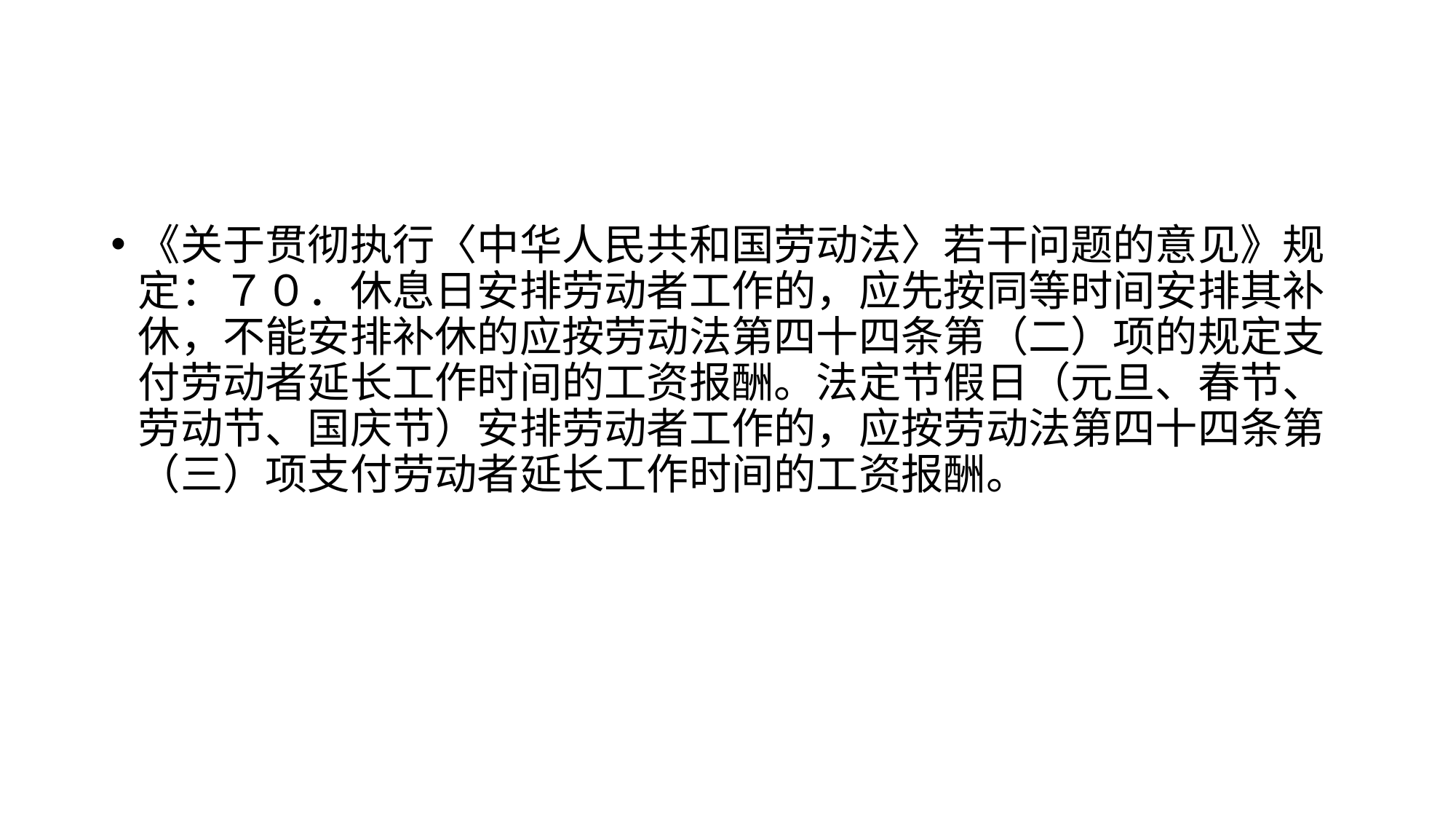

#
《关于贯彻执行〈中华人民共和国劳动法〉若干问题的意见》规定：７０．休息日安排劳动者工作的，应先按同等时间安排其补休，不能安排补休的应按劳动法第四十四条第（二）项的规定支付劳动者延长工作时间的工资报酬。法定节假日（元旦、春节、劳动节、国庆节）安排劳动者工作的，应按劳动法第四十四条第（三）项支付劳动者延长工作时间的工资报酬。